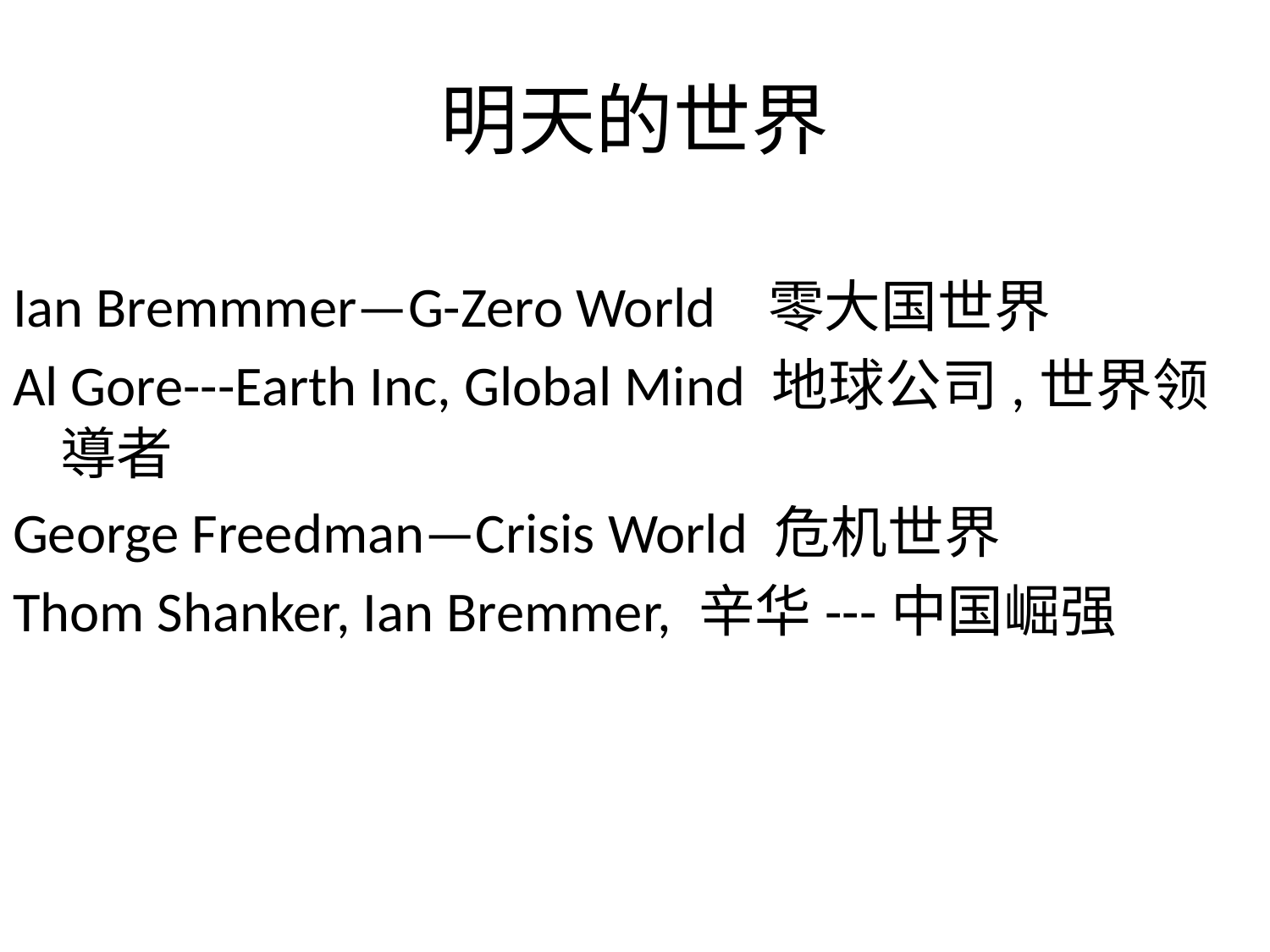

# 明天的世界
Ian Bremmmer—G-Zero World   零大国世界
Al Gore---Earth Inc, Global Mind 地球公司,世界领導者
George Freedman—Crisis World 危机世界
Thom Shanker, Ian Bremmer, 辛华---中国崛强